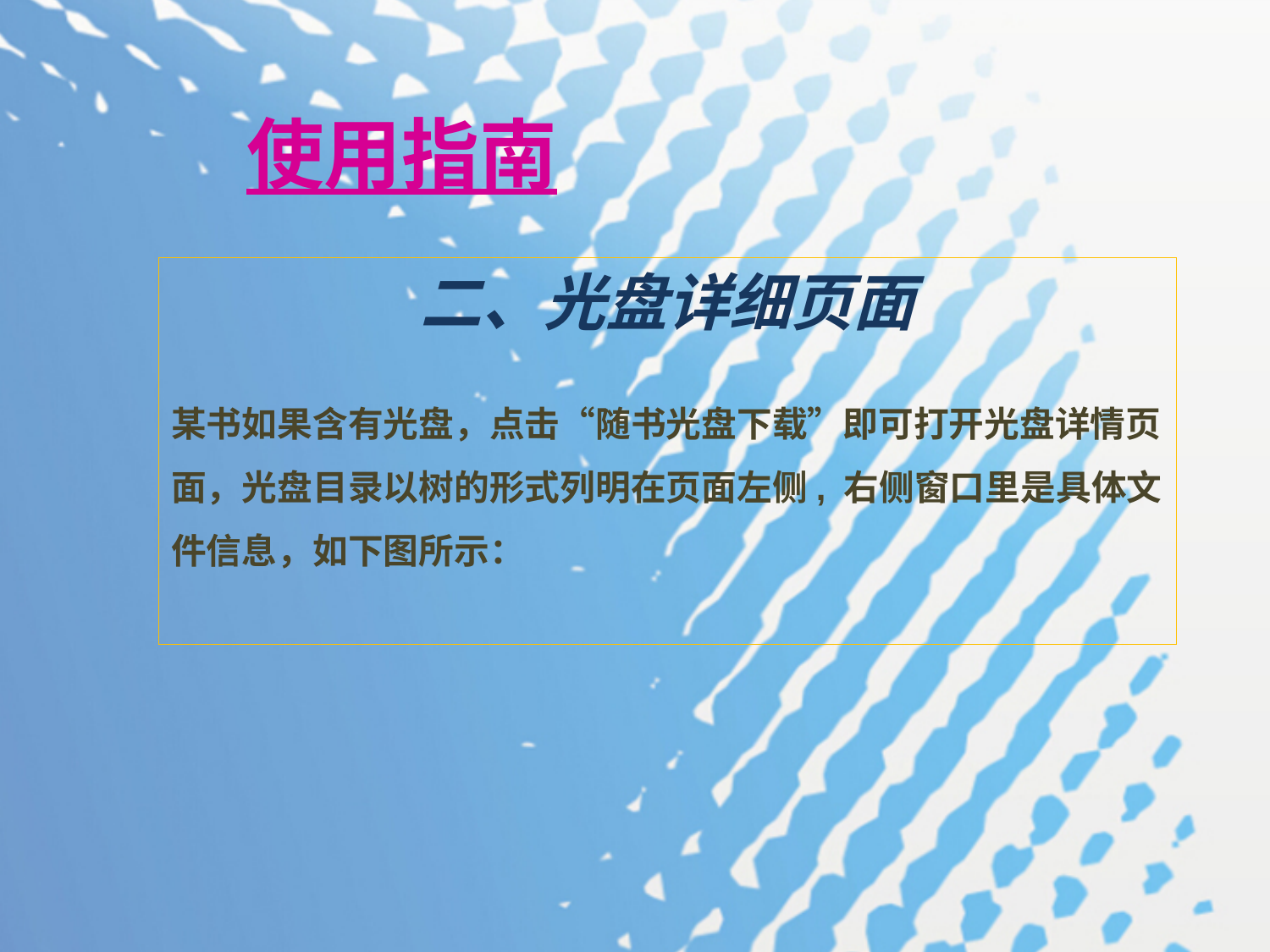

# 使用指南
二、光盘详细页面

某书如果含有光盘，点击“随书光盘下载”即可打开光盘详情页面，光盘目录以树的形式列明在页面左侧, 右侧窗口里是具体文件信息，如下图所示：